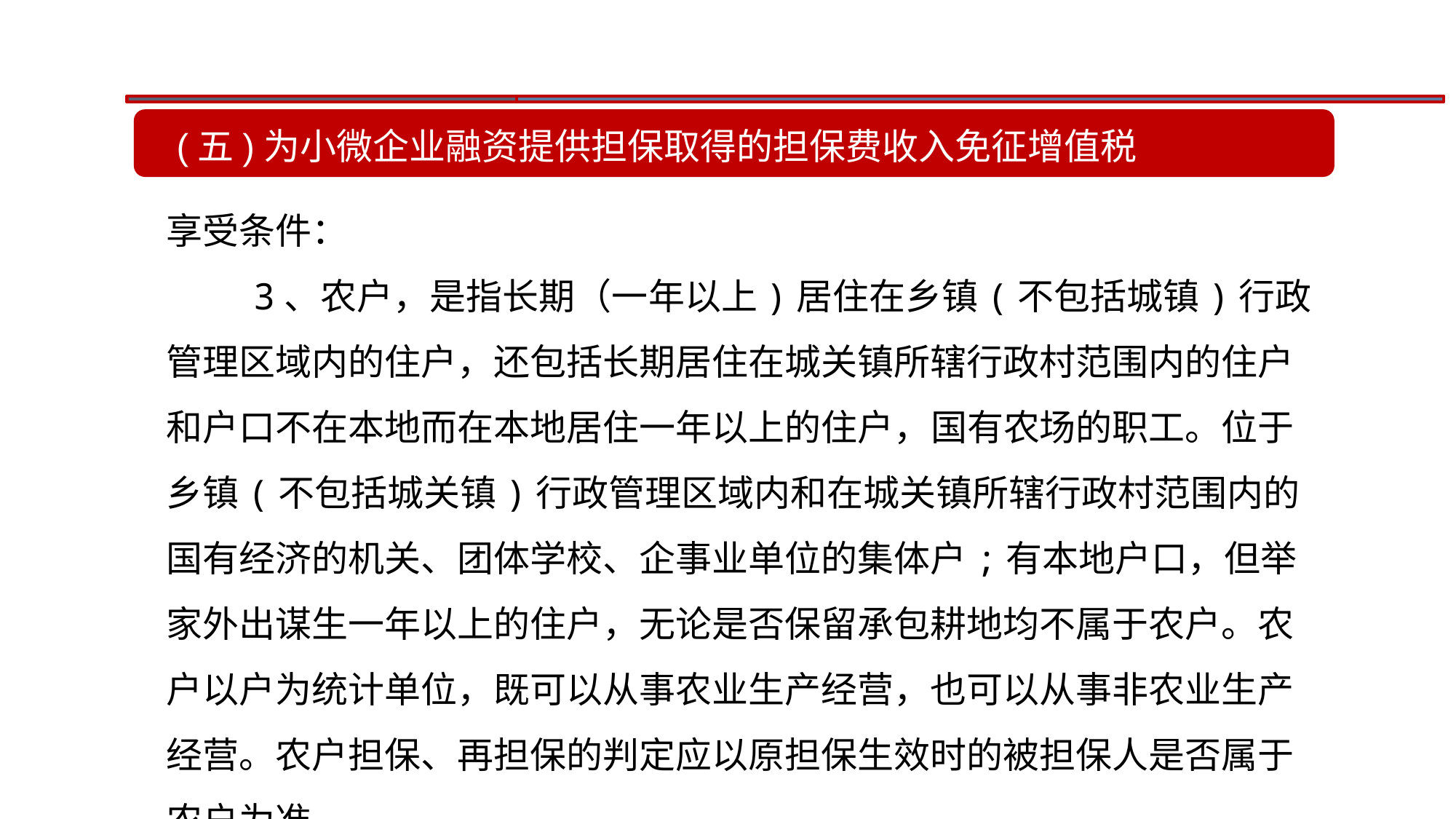

(五)为小微企业融资提供担保取得的担保费收入免征增值税

享受条件：
    3、农户，是指长期（一年以上)居住在乡镇(不包括城镇)行政管理区域内的住户，还包括长期居住在城关镇所辖行政村范围内的住户和户口不在本地而在本地居住一年以上的住户，国有农场的职工。位于乡镇(不包括城关镇)行政管理区域内和在城关镇所辖行政村范围内的国有经济的机关、团体学校、企事业单位的集体户;有本地户口，但举家外出谋生一年以上的住户，无论是否保留承包耕地均不属于农户。农户以户为统计单位，既可以从事农业生产经营，也可以从事非农业生产经营。农户担保、再担保的判定应以原担保生效时的被担保人是否属于农户为准。